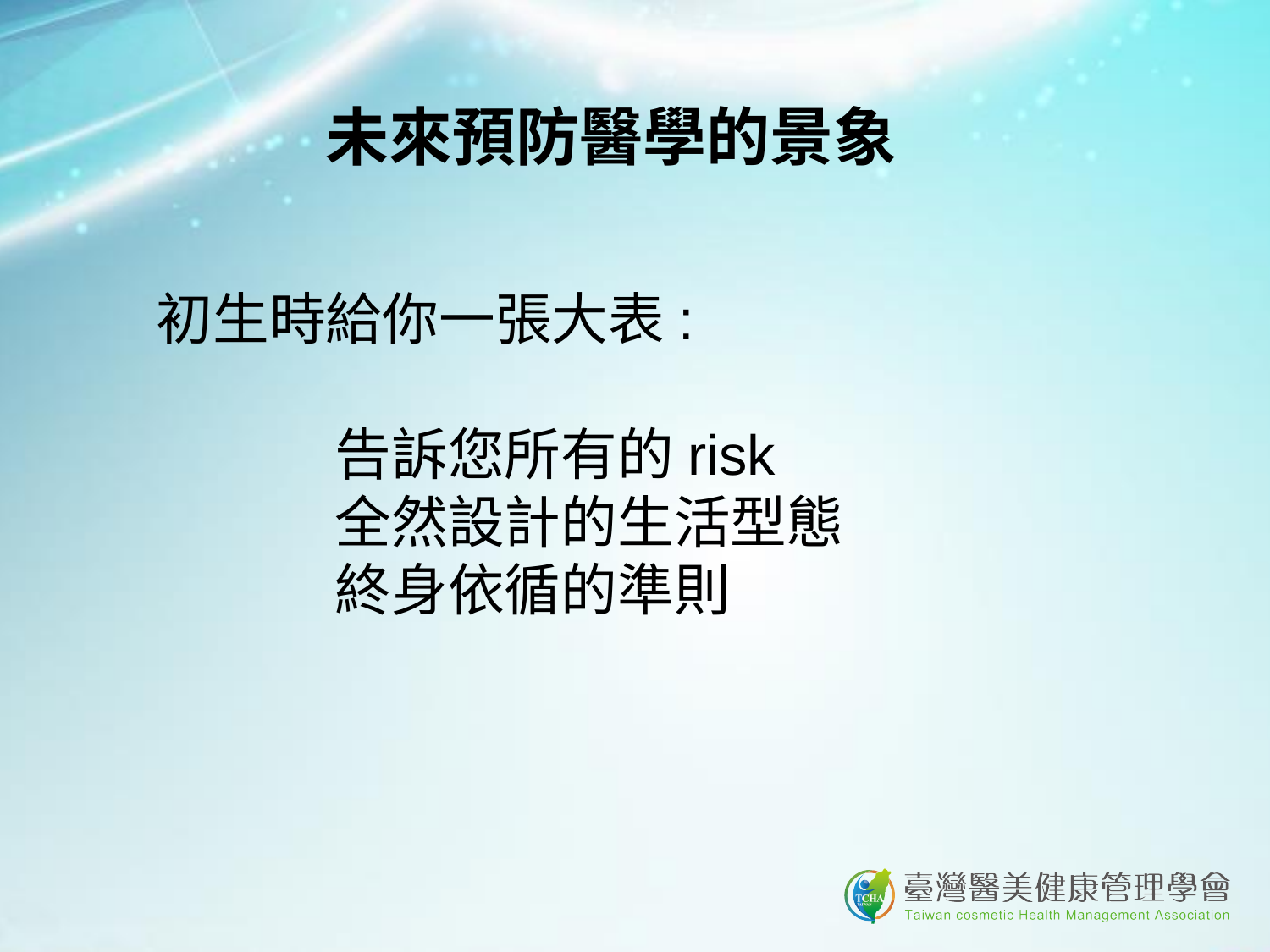

未來預防醫學的景象
初生時給你一張大表:

             告訴您所有的risk
             全然設計的生活型態
             終身依循的準則